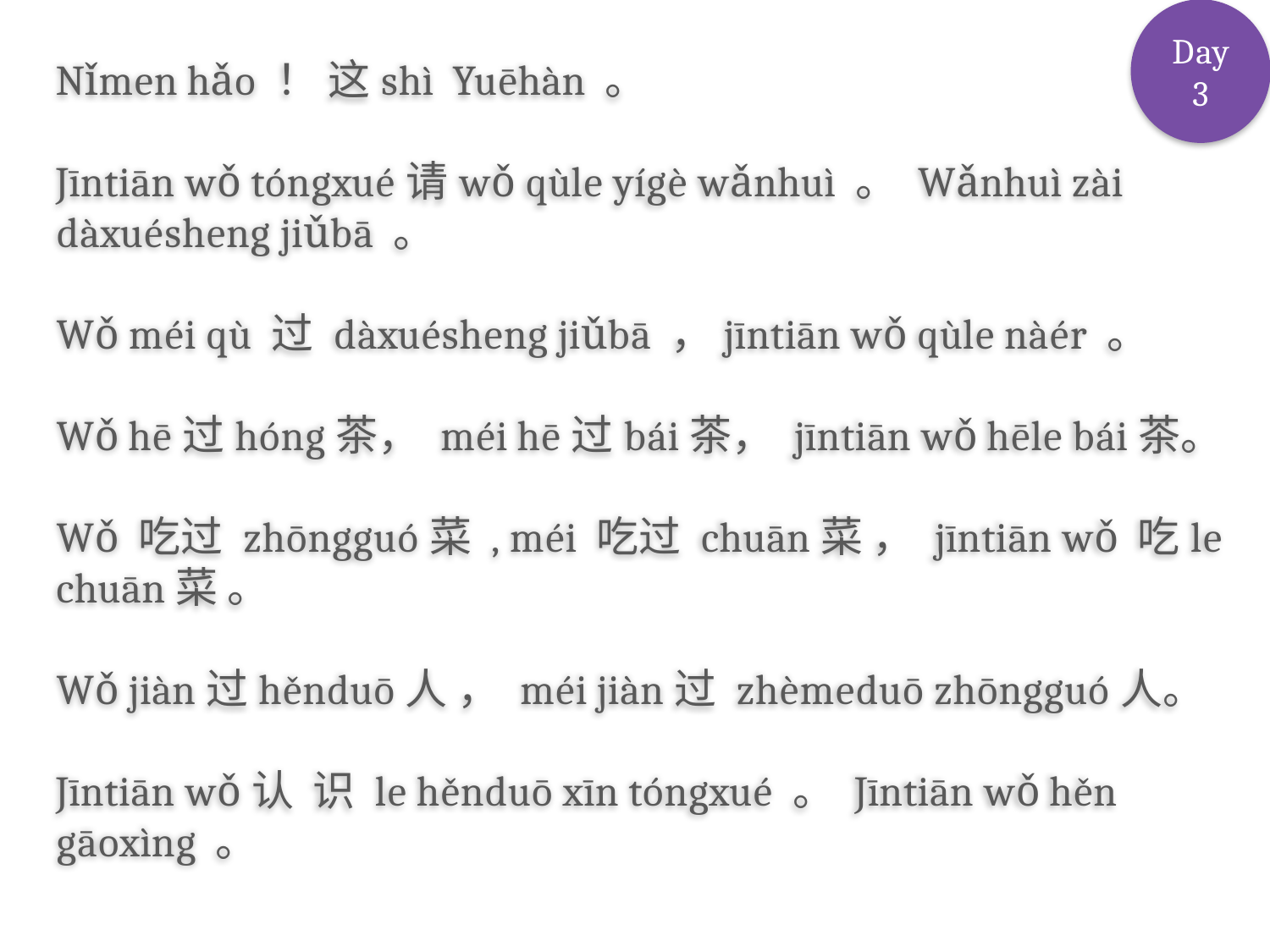

Day 3
Nǐmen hǎo ！ 这shì  Yuēhàn 。
Jīntiān wǒ tóngxué请wǒ qùle yígè wǎnhuì 。 Wǎnhuì zài dàxuésheng jiǔbā 。
Wǒ méi qù 过 dàxuésheng jiǔbā ，jīntiān wǒ qùle nàér 。

Wǒ hē过hóng茶， méi hē过bái茶， jīntiān wǒ hēle bái茶。
Wǒ 吃过 zhōngguó菜 , méi 吃过 chuān菜 ， jīntiān wǒ 吃le chuān菜 。
Wǒ jiàn过hěnduō人 ， méi jiàn过 zhèmeduō zhōngguó人。
Jīntiān wǒ认  识 le hěnduō xīn tóngxué 。 Jīntiān wǒ hěn gāoxìng 。